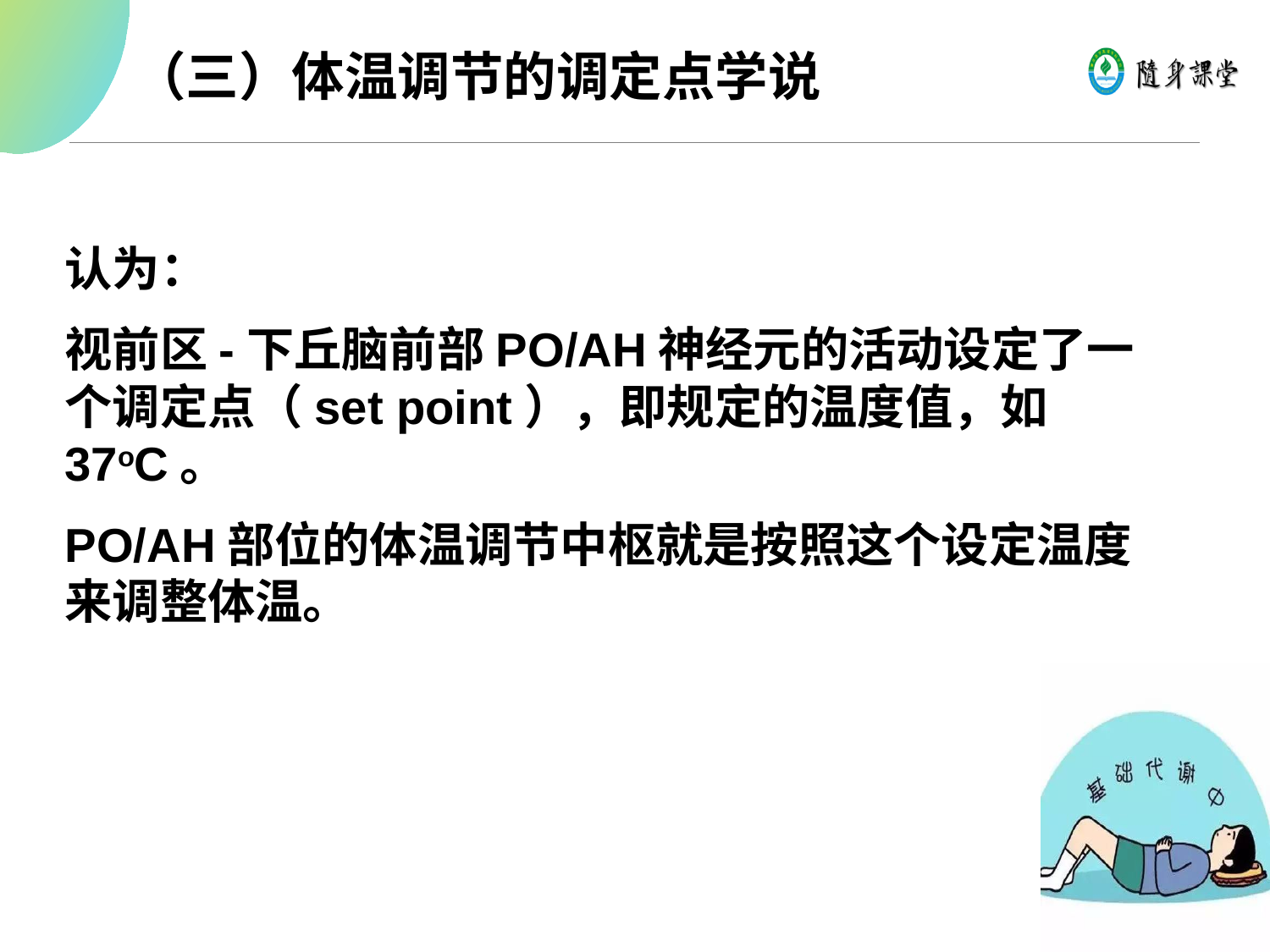

（三）体温调节的调定点学说
认为：
视前区-下丘脑前部PO/AH神经元的活动设定了一个调定点（set point），即规定的温度值，如37oC。
PO/AH部位的体温调节中枢就是按照这个设定温度来调整体温。